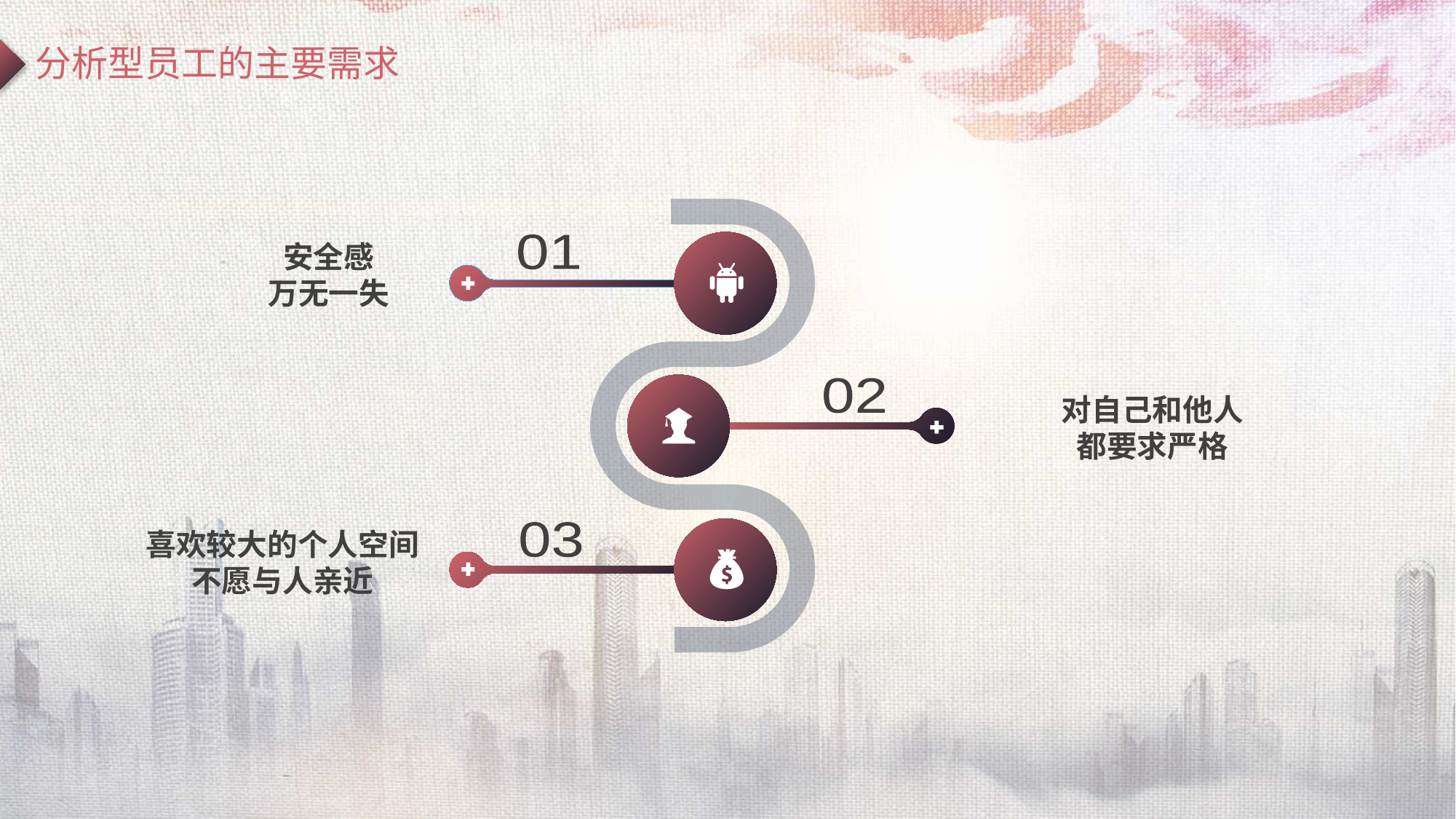

分析型员工的主要需求

01

02

03

安全感
万无一失
对自己和他人
都要求严格
喜欢较大的个人空间
不愿与人亲近